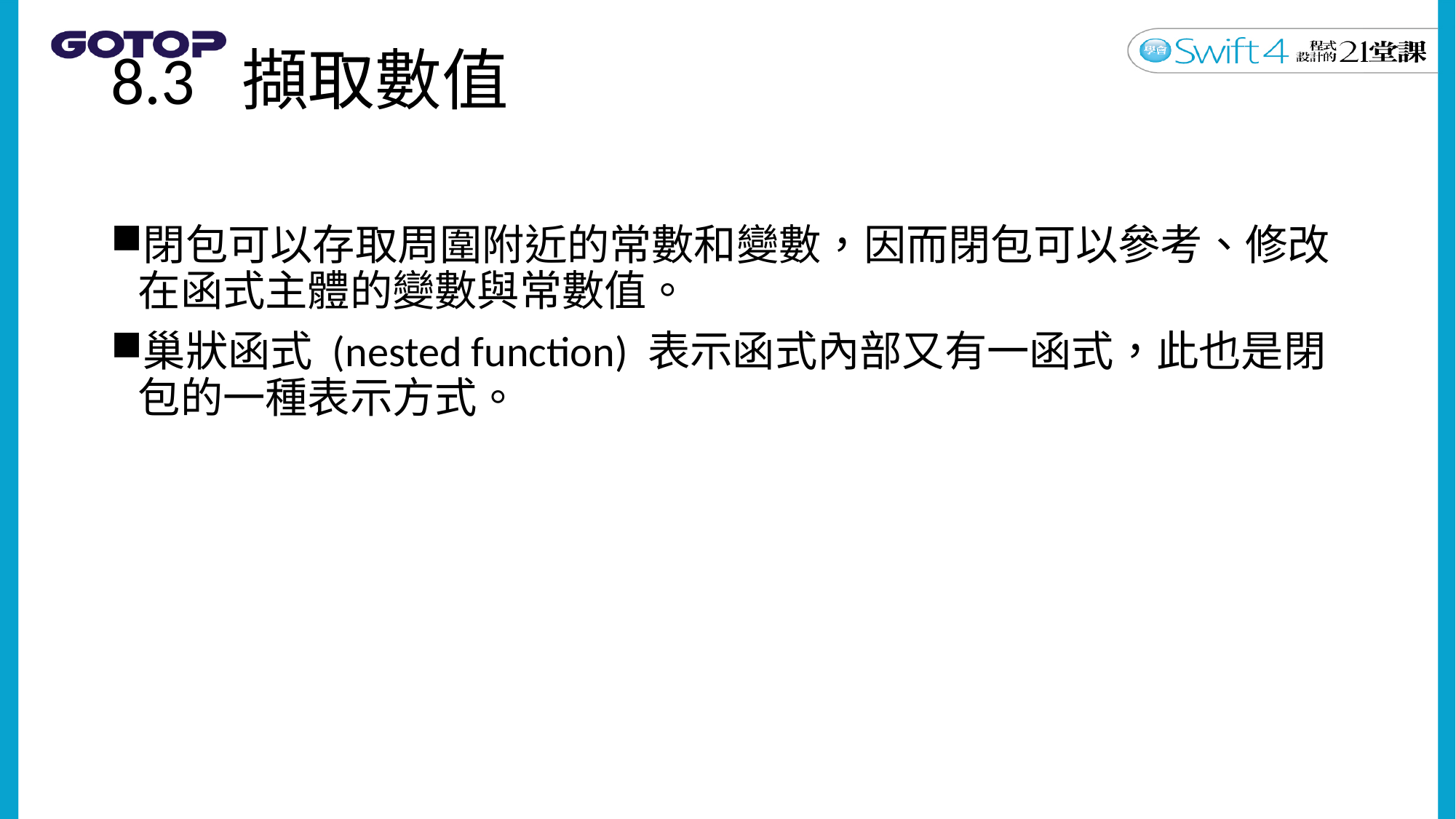

# 8.3  擷取數值
閉包可以存取周圍附近的常數和變數，因而閉包可以參考、修改在函式主體的變數與常數值。
巢狀函式 (nested function) 表示函式內部又有一函式，此也是閉包的一種表示方式。